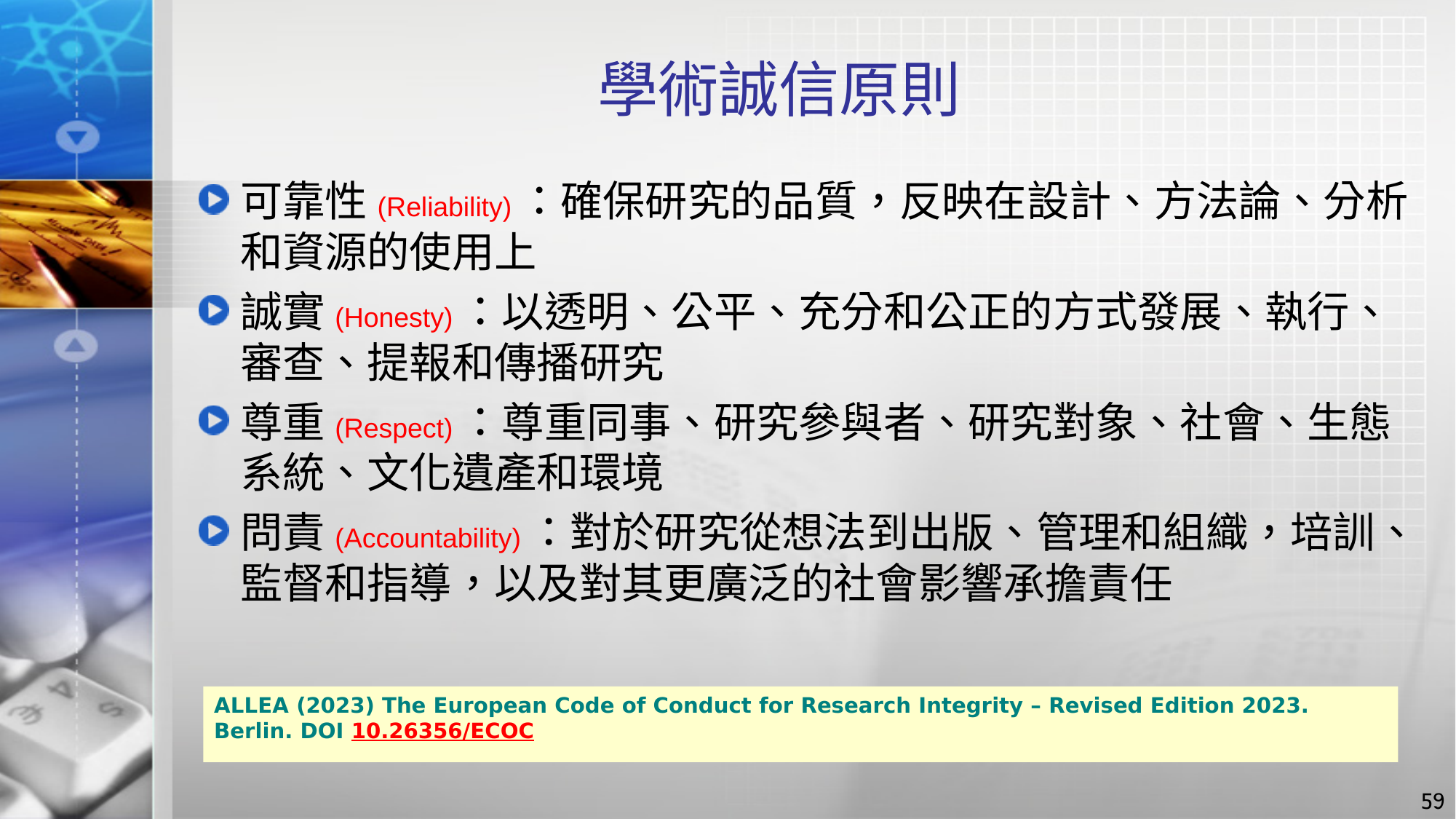

# 學術誠信原則
可靠性(Reliability)：確保研究的品質，反映在設計、方法論、分析和資源的使用上
誠實(Honesty)：以透明、公平、充分和公正的方式發展、執行、審查、提報和傳播研究
尊重(Respect)：尊重同事、研究參與者、研究對象、社會、生態系統、文化遺產和環境
問責(Accountability)：對於研究從想法到出版、管理和組織，培訓、監督和指導，以及對其更廣泛的社會影響承擔責任
ALLEA (2023) The European Code of Conduct for Research Integrity – Revised Edition 2023. Berlin. DOI 10.26356/ECOC
59